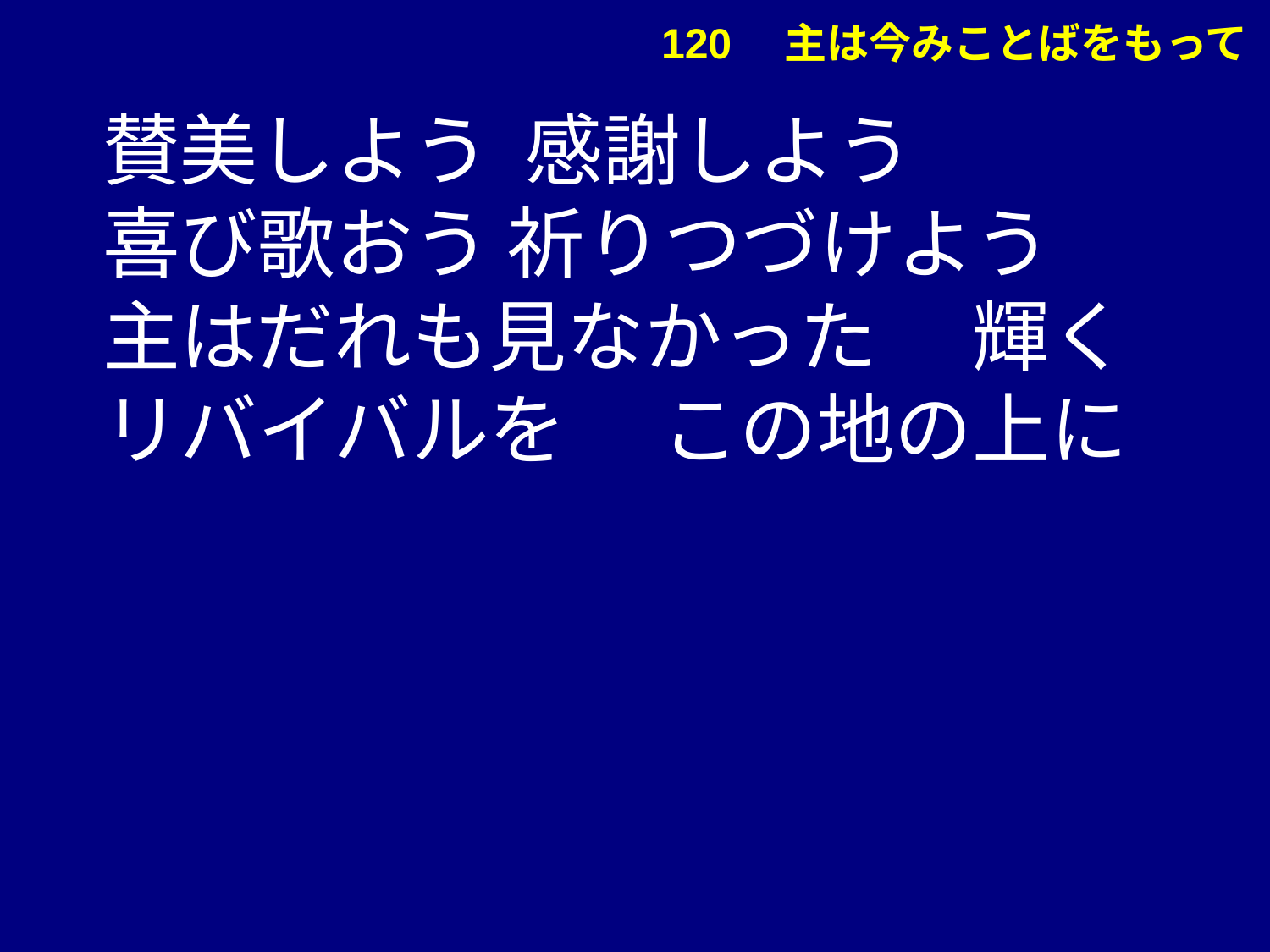

賛美しよう  感謝しよう
喜び歌おう 祈りつづけよう
主はだれも見なかった 　輝く
リバイバルを 　この地の上に
# 120　主は今みことばをもって